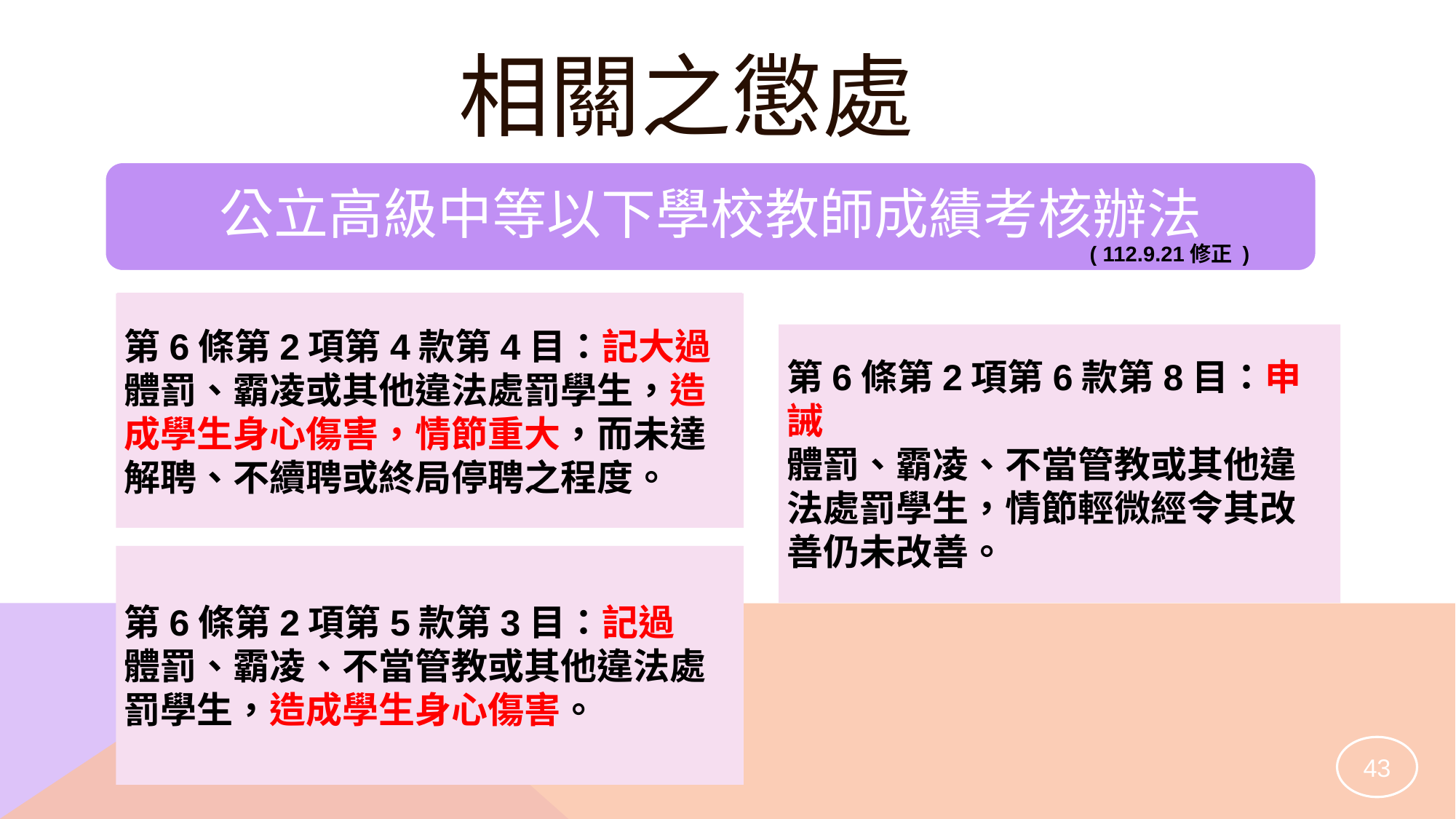

# 相關之懲處

公立高級中等以下學校教師成績考核辦法
( 112.9.21修正 )

第6條第2項第4款第4目：記大過
體罰、霸凌或其他違法處罰學生，造成學生身心傷害，情節重大，而未達解聘、不續聘或終局停聘之程度。
第6條第2項第6款第8目：申誡
體罰、霸凌、不當管教或其他違法處罰學生，情節輕微經令其改善仍未改善。
第6條第2項第5款第3目：記過
體罰、霸凌、不當管教或其他違法處罰學生，造成學生身心傷害。
43